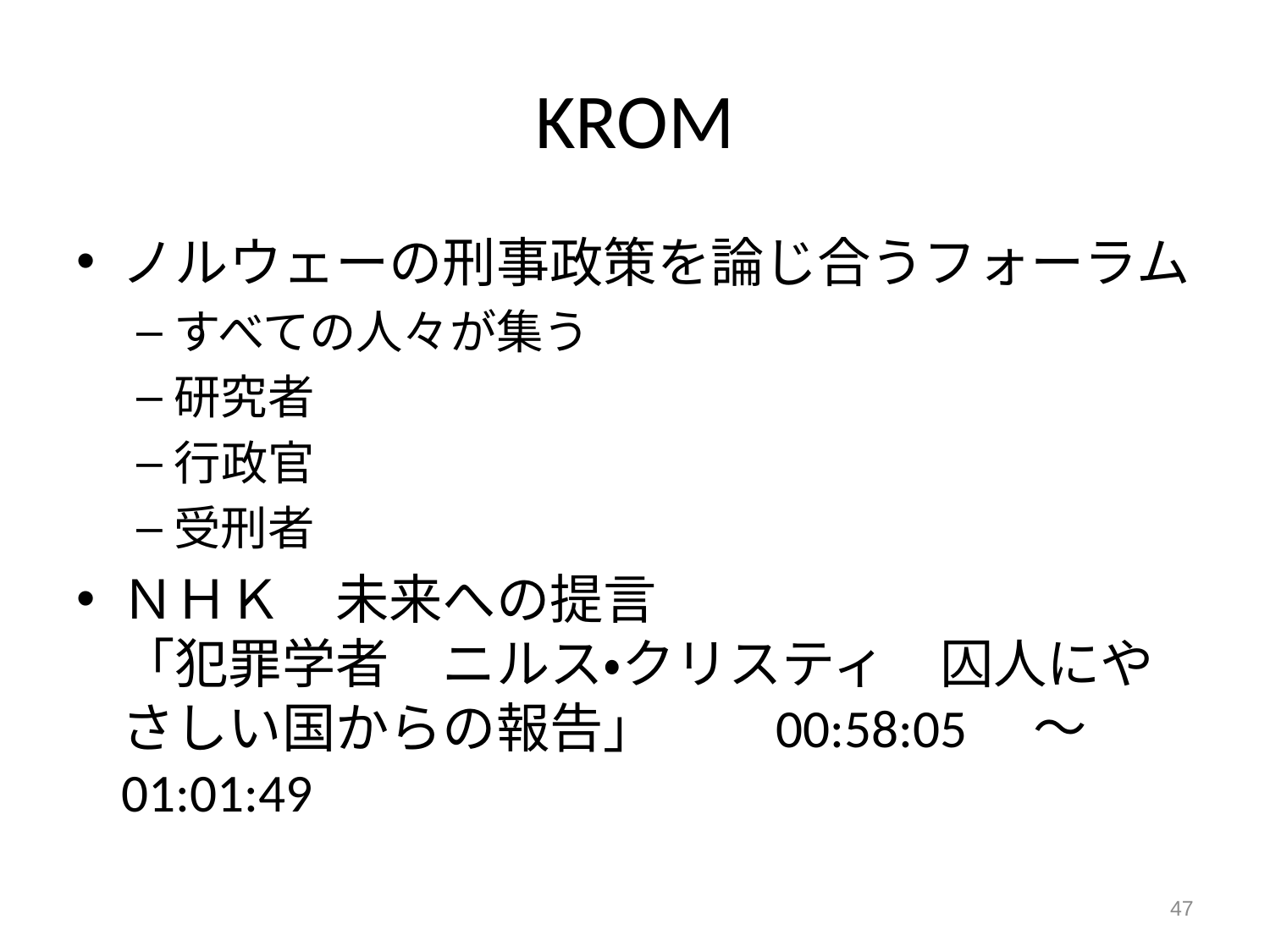

# KROM
ノルウェーの刑事政策を論じ合うフォーラム
すべての人々が集う
研究者
行政官
受刑者
ＮＨＫ　未来への提言
「犯罪学者　ニルス・クリスティ　囚人にやさしい国からの報告」　　00:58:05　～　01:01:49
47